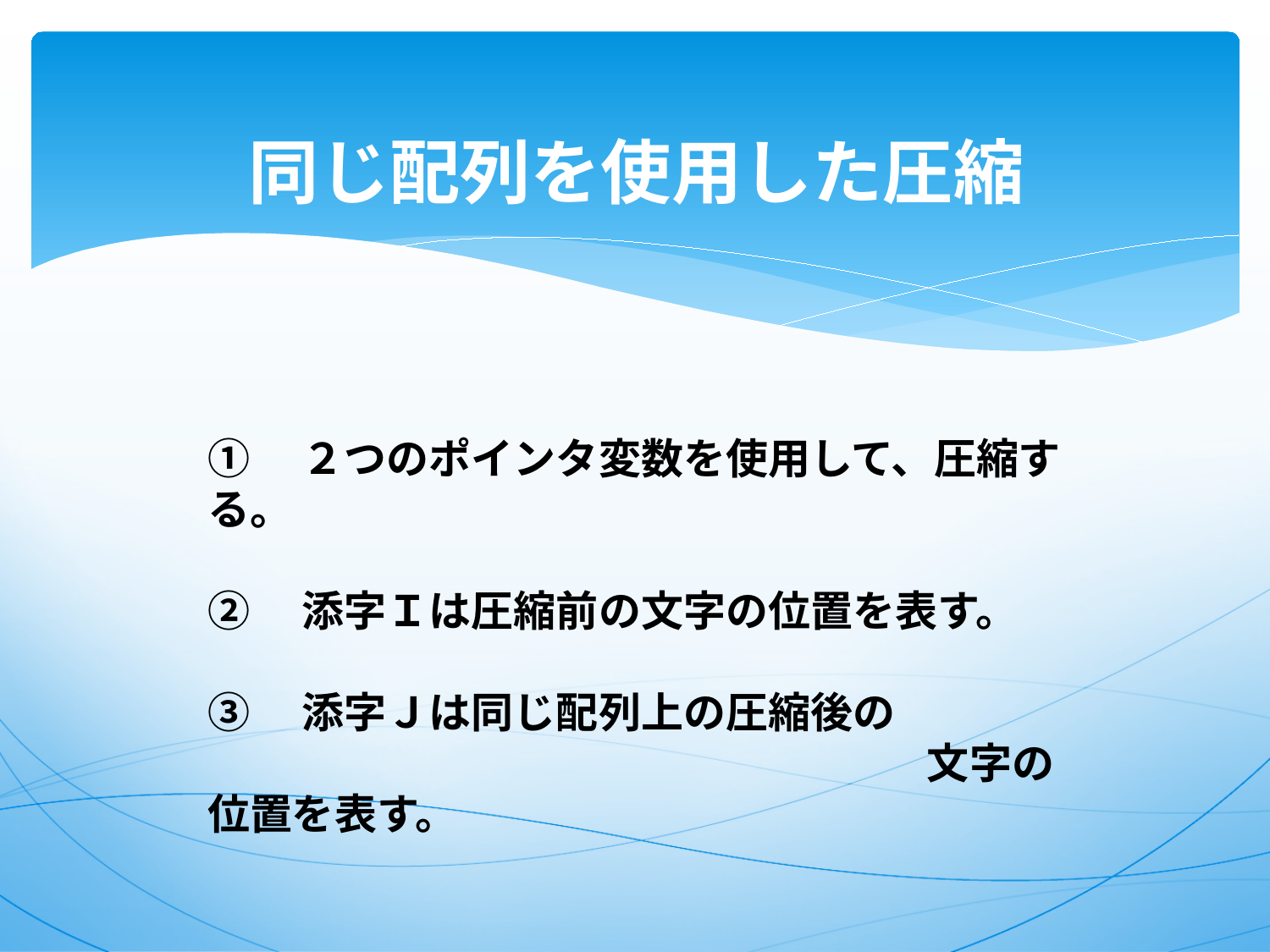

# 同じ配列を使用した圧縮
①　２つのポインタ変数を使用して、圧縮する。

②　添字Ｉは圧縮前の文字の位置を表す。

③　添字Ｊは同じ配列上の圧縮後の
　　　　　　　　　　　　　　　　　文字の位置を表す。